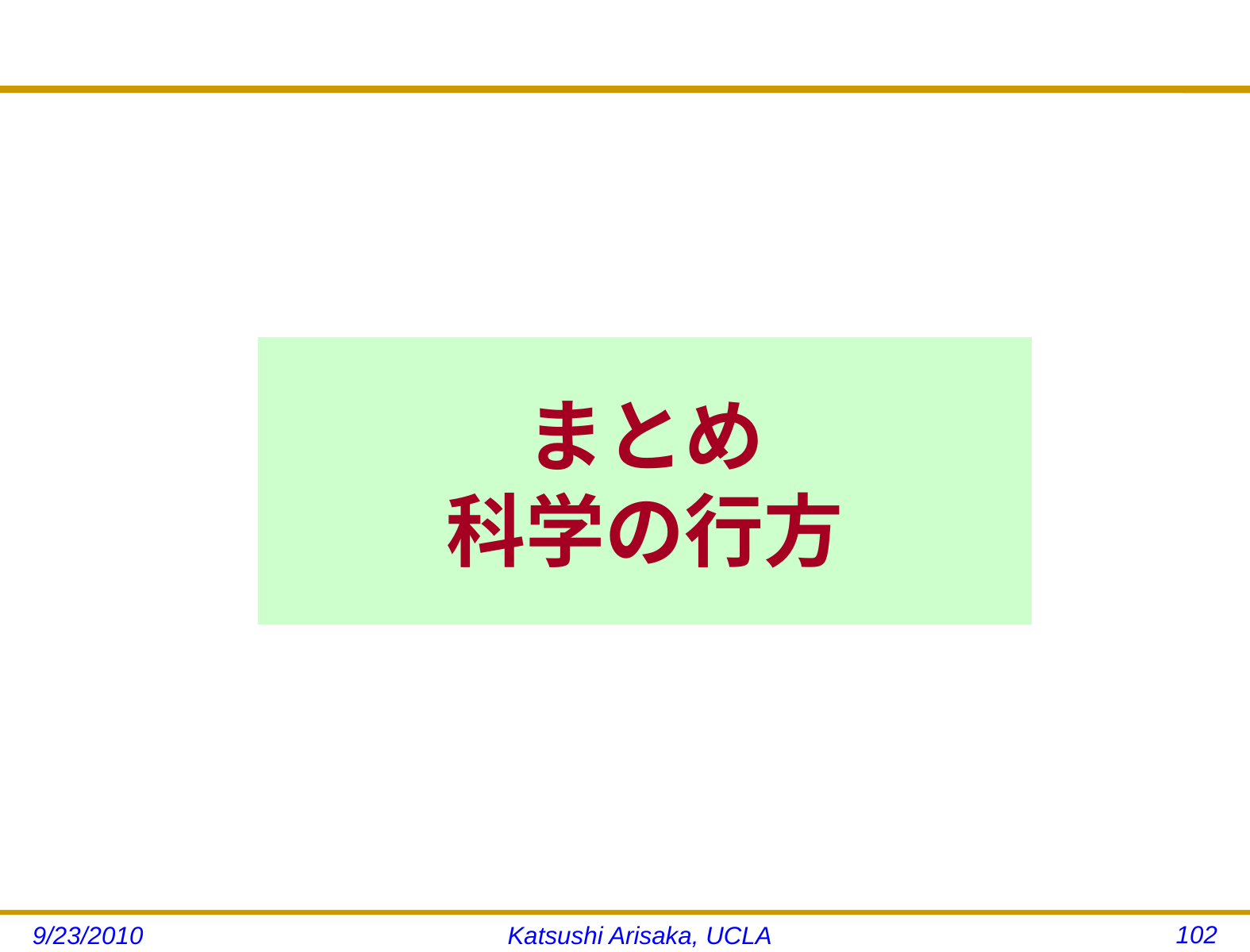

# まとめ 科学の行方
102
9/23/2010
Katsushi Arisaka, UCLA